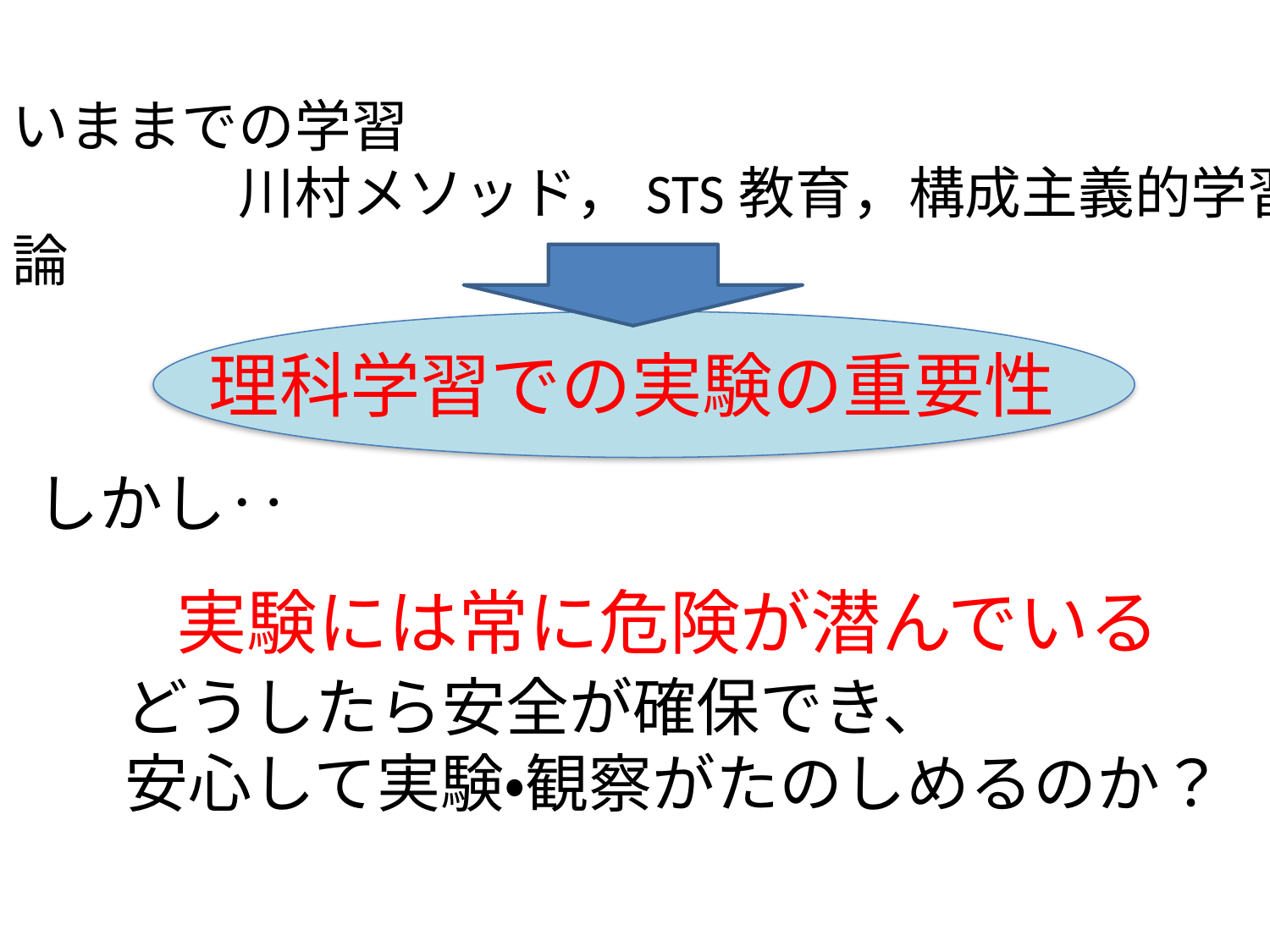

いままでの学習
　　　　川村メソッド，STS教育，構成主義的学習論

理科学習での実験の重要性
しかし‥

　　実験には常に危険が潜んでいる
どうしたら安全が確保でき、
安心して実験・観察がたのしめるのか？